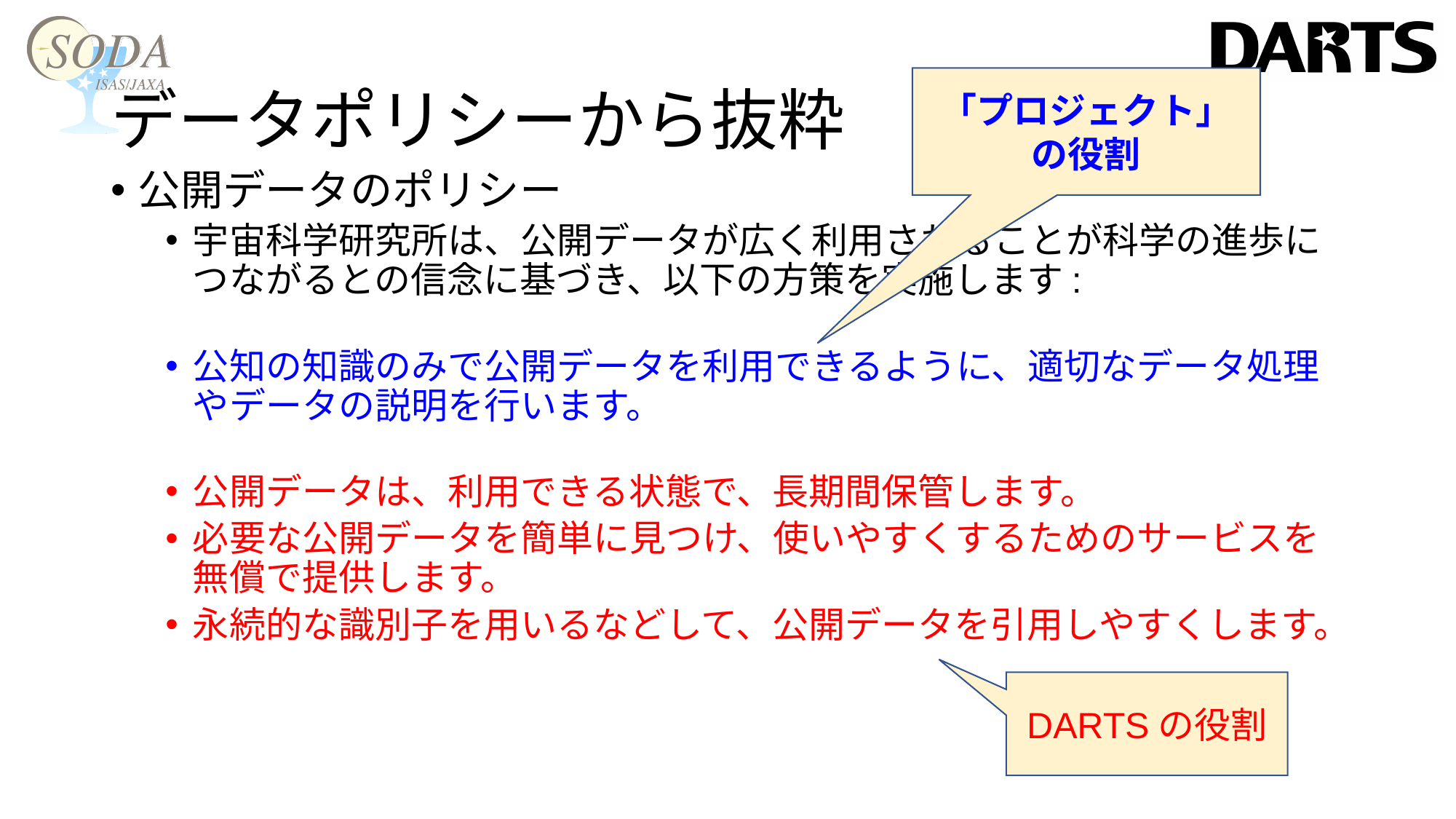

# データポリシーから抜粋
「プロジェクト」の役割
公開データのポリシー
宇宙科学研究所は、公開データが広く利用されることが科学の進歩につながるとの信念に基づき、以下の方策を実施します:
公知の知識のみで公開データを利用できるように、適切なデータ処理やデータの説明を行います。
公開データは、利用できる状態で、⻑期間保管します。
必要な公開データを簡単に見つけ、使いやすくするためのサービスを無償で提供します。
永続的な識別子を用いるなどして、公開データを引用しやすくします。
DARTSの役割